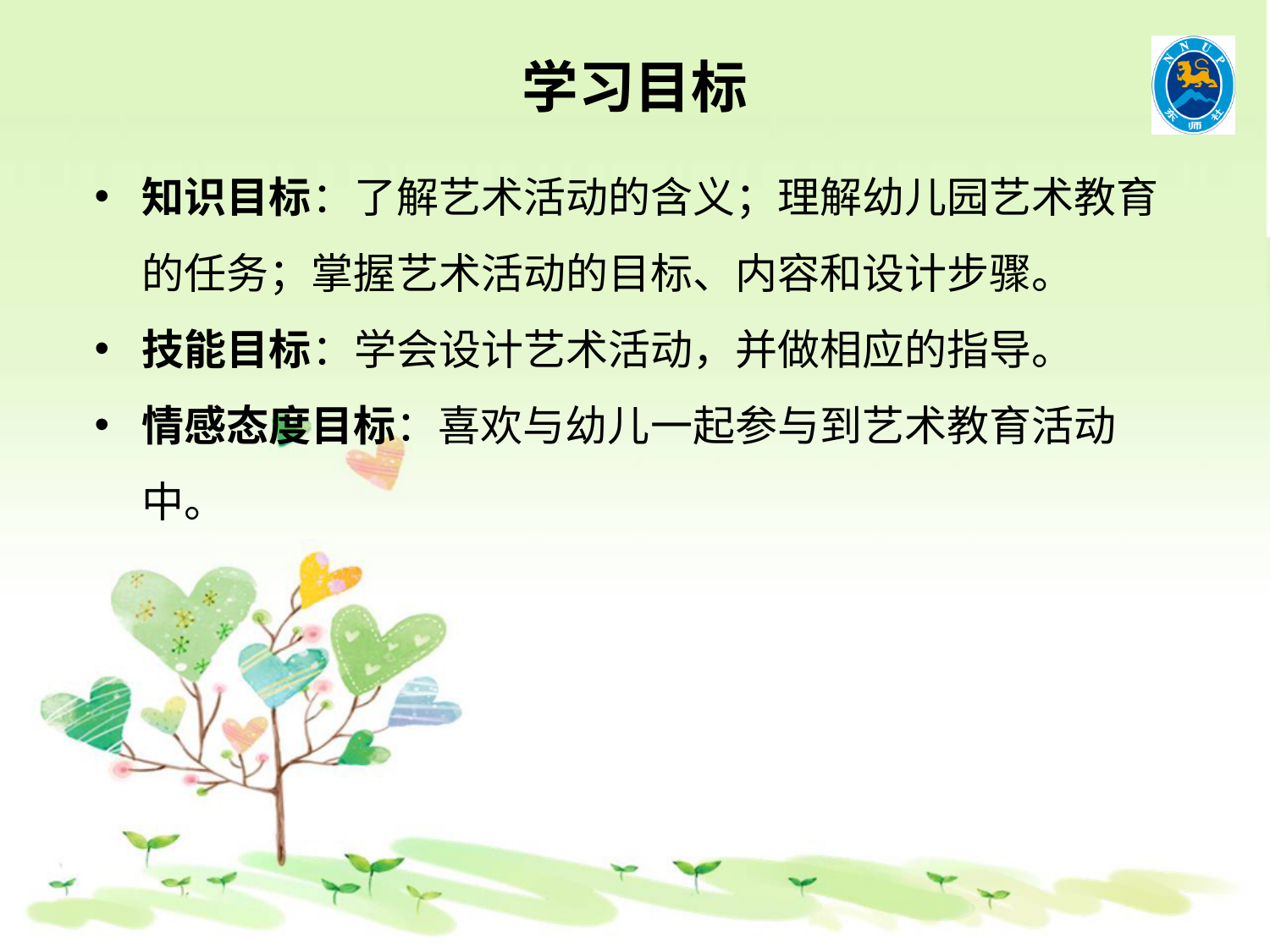

学习目标
知识目标：了解艺术活动的含义；理解幼儿园艺术教育的任务；掌握艺术活动的目标、内容和设计步骤。
技能目标：学会设计艺术活动，并做相应的指导。
情感态度目标：喜欢与幼儿一起参与到艺术教育活动中。